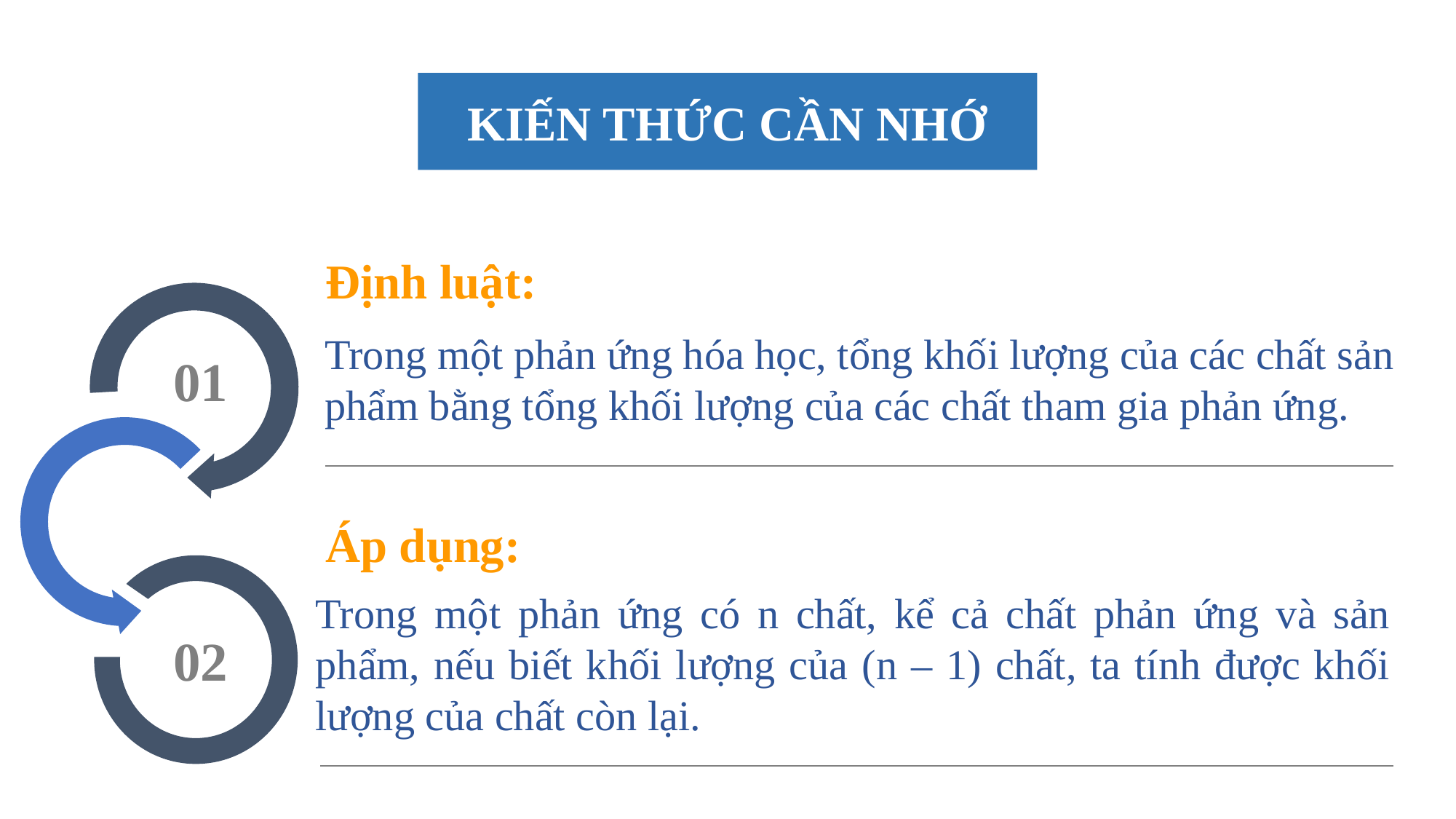

KIẾN THỨC CẦN NHỚ
Định luật:

Trong một phản ứng hóa học, tổng khối lượng của các chất sản phẩm bằng tổng khối lượng của các chất tham gia phản ứng.
01

Áp dụng:

Trong một phản ứng có n chất, kể cả chất phản ứng và sản phẩm, nếu biết khối lượng của (n – 1) chất, ta tính được khối lượng của chất còn lại.
02
0.5 秒延迟符，无
意义，可删除.